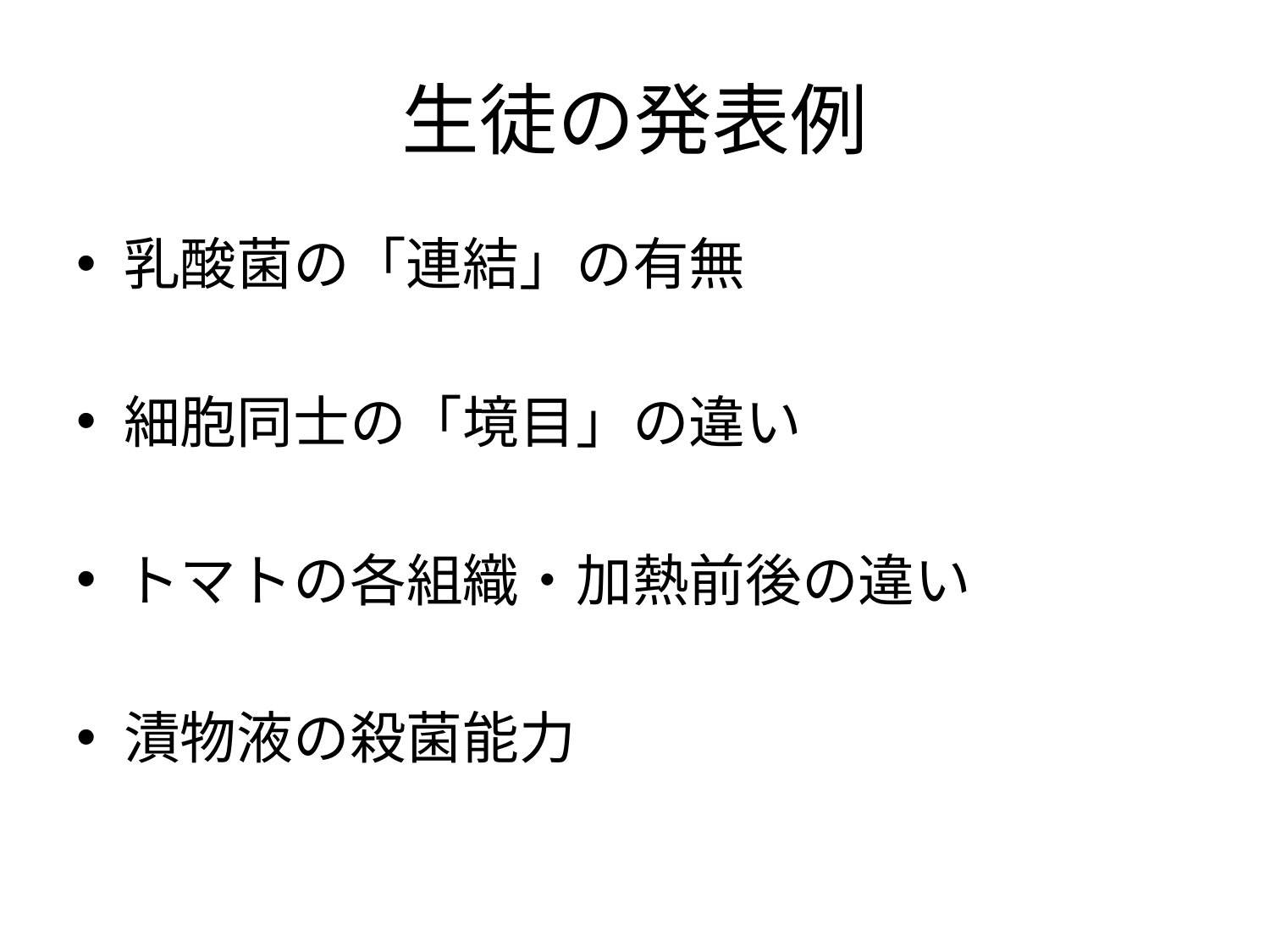

# 生徒の発表例
乳酸菌の「連結」の有無

細胞同士の「境目」の違い

トマトの各組織・加熱前後の違い

漬物液の殺菌能力